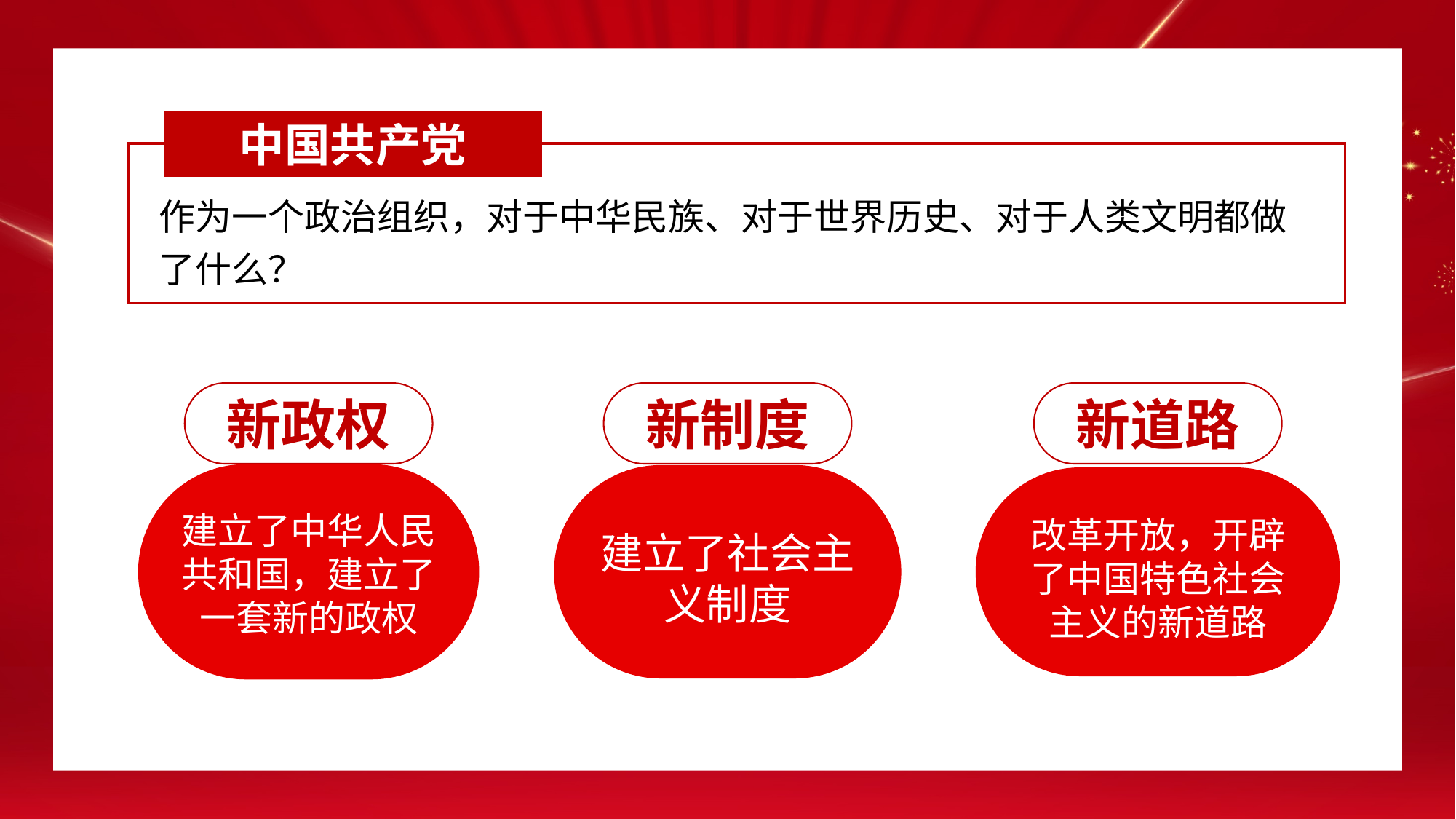

中国共产党

作为一个政治组织，对于中华民族、对于世界历史、对于人类文明都做了什么？
新政权
新制度
新道路

建立了中华人民共和国，建立了一套新的政权
改革开放，开辟了中国特色社会主义的新道路
建立了社会主义制度